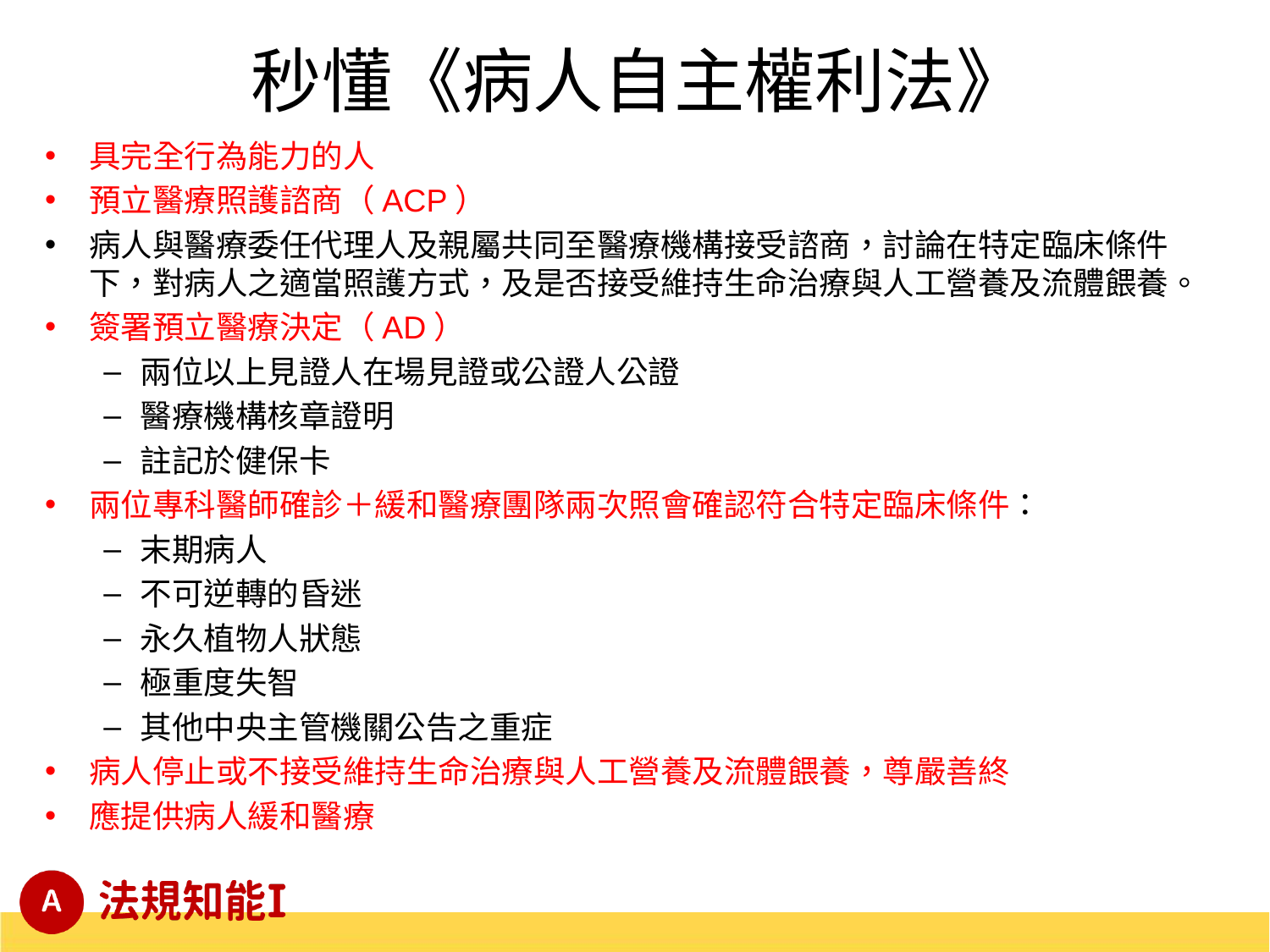

# 秒懂《病人自主權利法》
具完全行為能力的人
預立醫療照護諮商（ACP）
病人與醫療委任代理人及親屬共同至醫療機構接受諮商，討論在特定臨床條件下，對病人之適當照護方式，及是否接受維持生命治療與人工營養及流體餵養。
簽署預立醫療決定（AD）
兩位以上見證人在場見證或公證人公證
醫療機構核章證明
註記於健保卡
兩位專科醫師確診＋緩和醫療團隊兩次照會確認符合特定臨床條件：
末期病人
不可逆轉的昏迷
永久植物人狀態
極重度失智
其他中央主管機關公告之重症
病人停止或不接受維持生命治療與人工營養及流體餵養，尊嚴善終
應提供病人緩和醫療